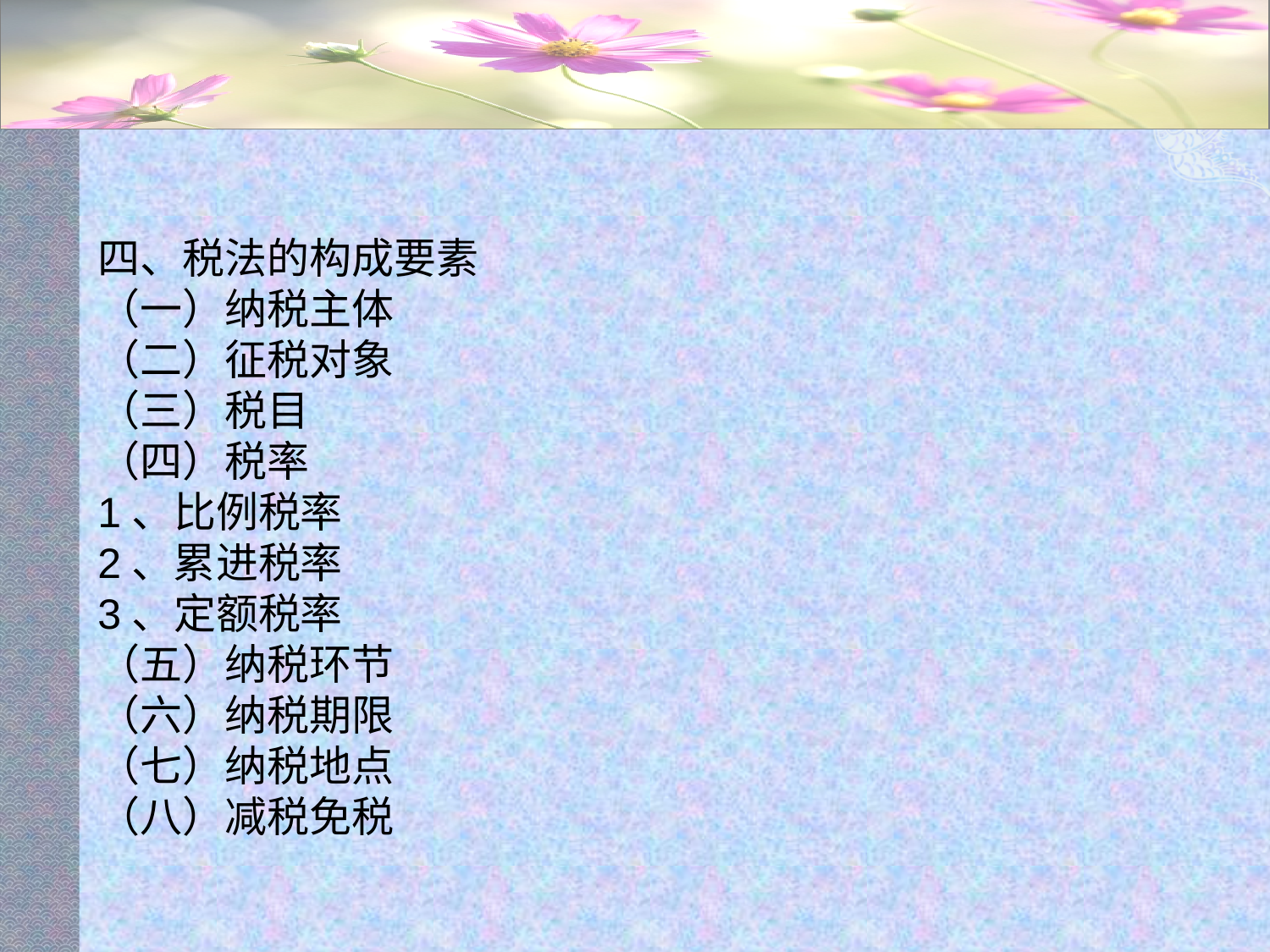

#
四、税法的构成要素
（一）纳税主体
（二）征税对象
（三）税目
（四）税率
1、比例税率
2、累进税率
3、定额税率
（五）纳税环节
（六）纳税期限
（七）纳税地点
（八）减税免税